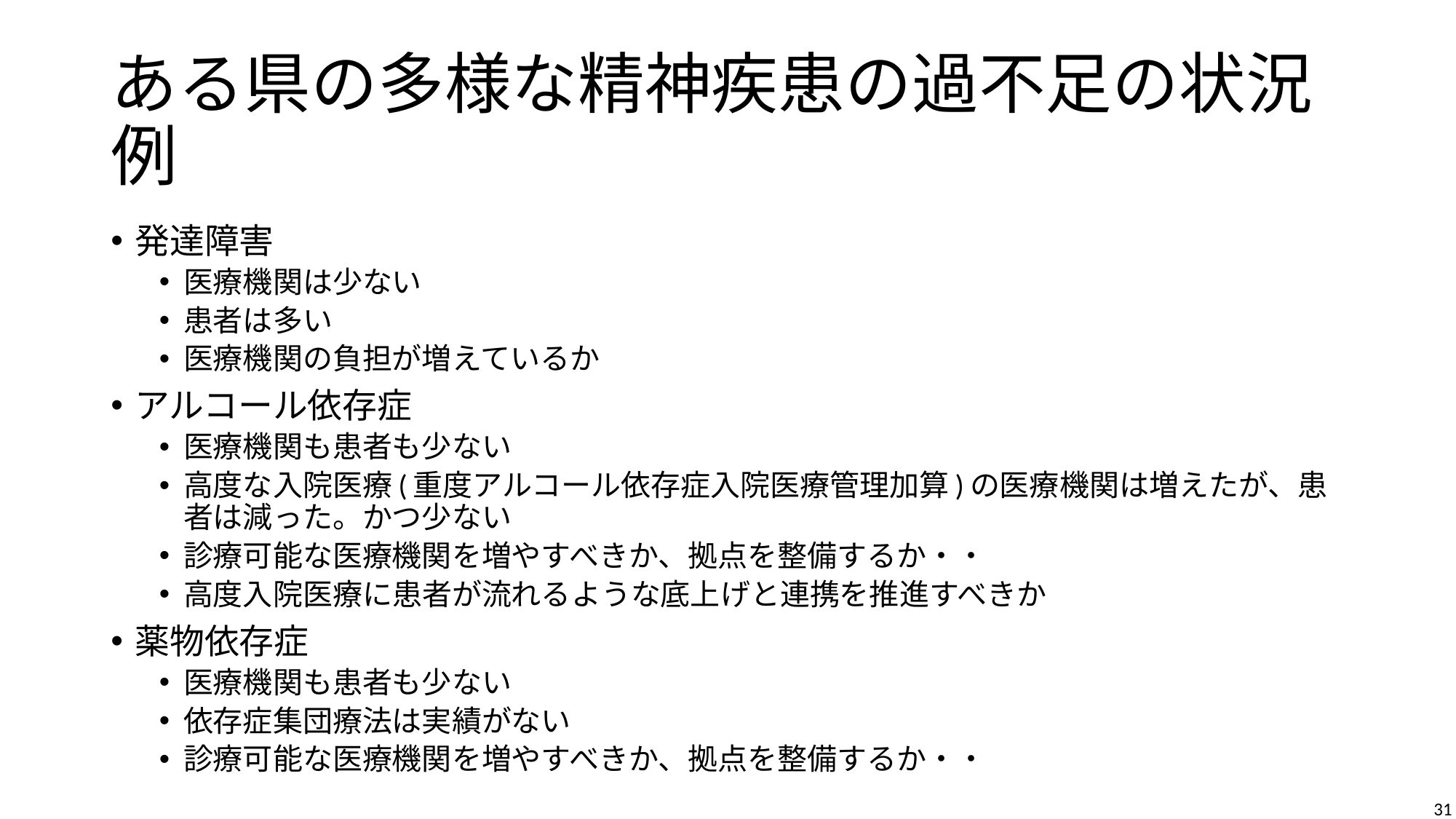

# ある県の多様な精神疾患の過不足の状況例
発達障害
医療機関は少ない
患者は多い
医療機関の負担が増えているか
アルコール依存症
医療機関も患者も少ない
高度な入院医療(重度アルコール依存症入院医療管理加算)の医療機関は増えたが、患者は減った。かつ少ない
診療可能な医療機関を増やすべきか、拠点を整備するか・・
高度入院医療に患者が流れるような底上げと連携を推進すべきか
薬物依存症
医療機関も患者も少ない
依存症集団療法は実績がない
診療可能な医療機関を増やすべきか、拠点を整備するか・・
31